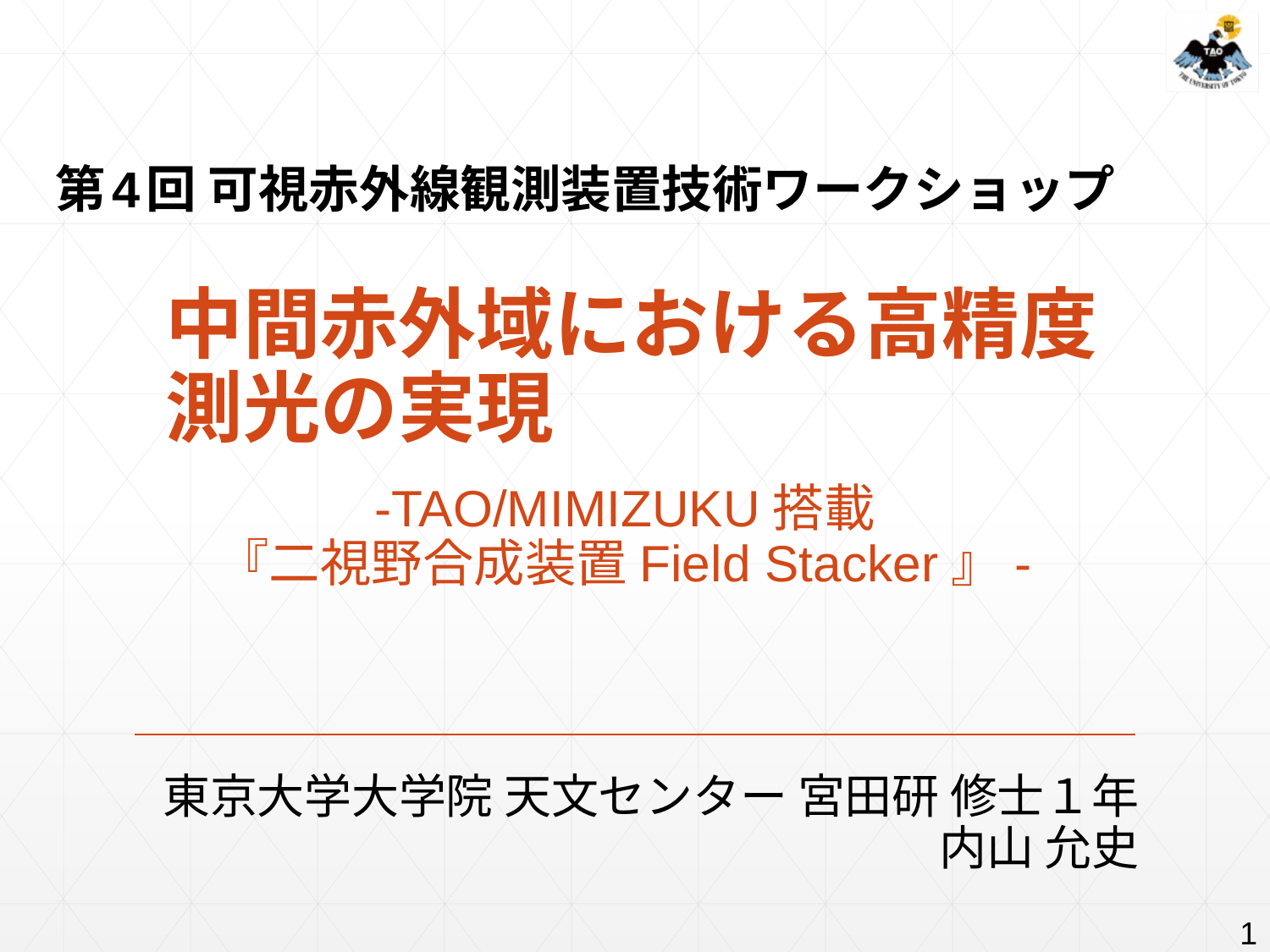

第4回 可視赤外線観測装置技術ワークショップ
# 中間赤外域における高精度測光の実現
-TAO/MIMIZUKU搭載
『二視野合成装置Field Stacker』-